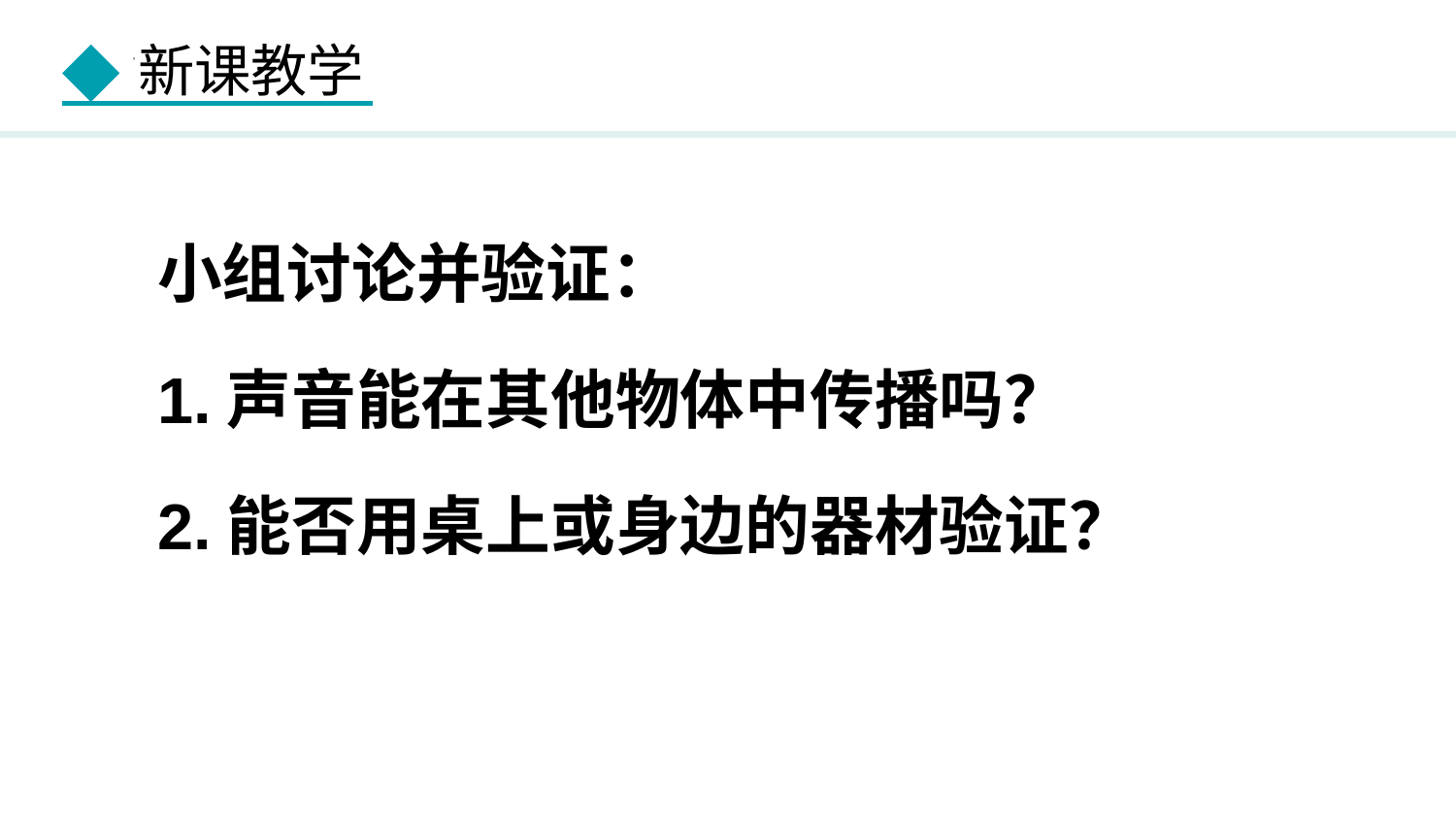

小组讨论并验证：
1.声音能在其他物体中传播吗？
2.能否用桌上或身边的器材验证？